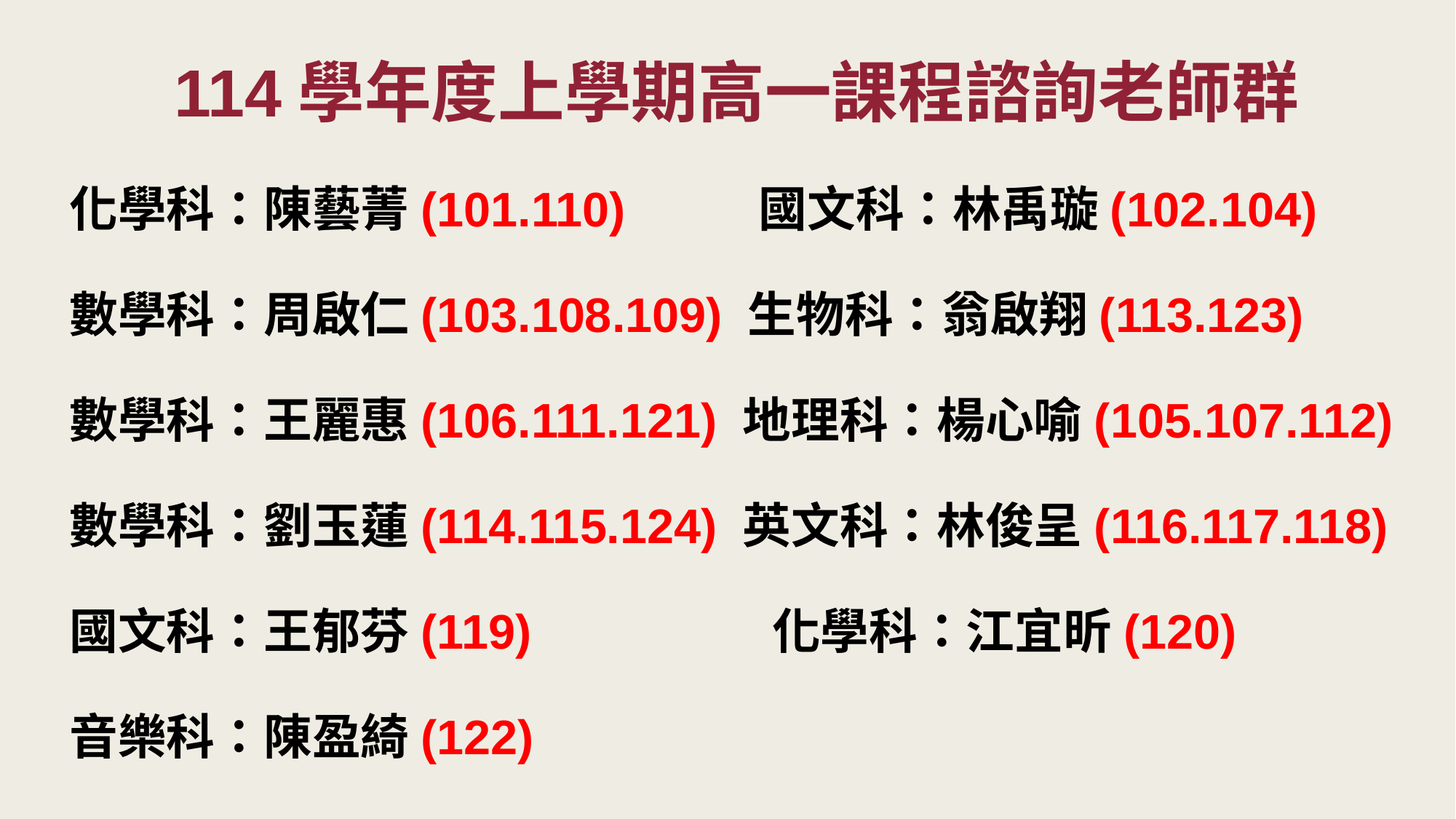

# 114學年度上學期高一課程諮詢老師群
化學科：陳藝菁(101.110)         國文科：林禹璇(102.104)
數學科：周啟仁(103.108.109) 生物科：翁啟翔(113.123)
數學科：王麗惠(106.111.121) 地理科：楊心喻(105.107.112)
數學科：劉玉蓮(114.115.124) 英文科：林俊呈(116.117.118)
國文科：王郁芬(119)                 化學科：江宜昕(120)
音樂科：陳盈綺(122)